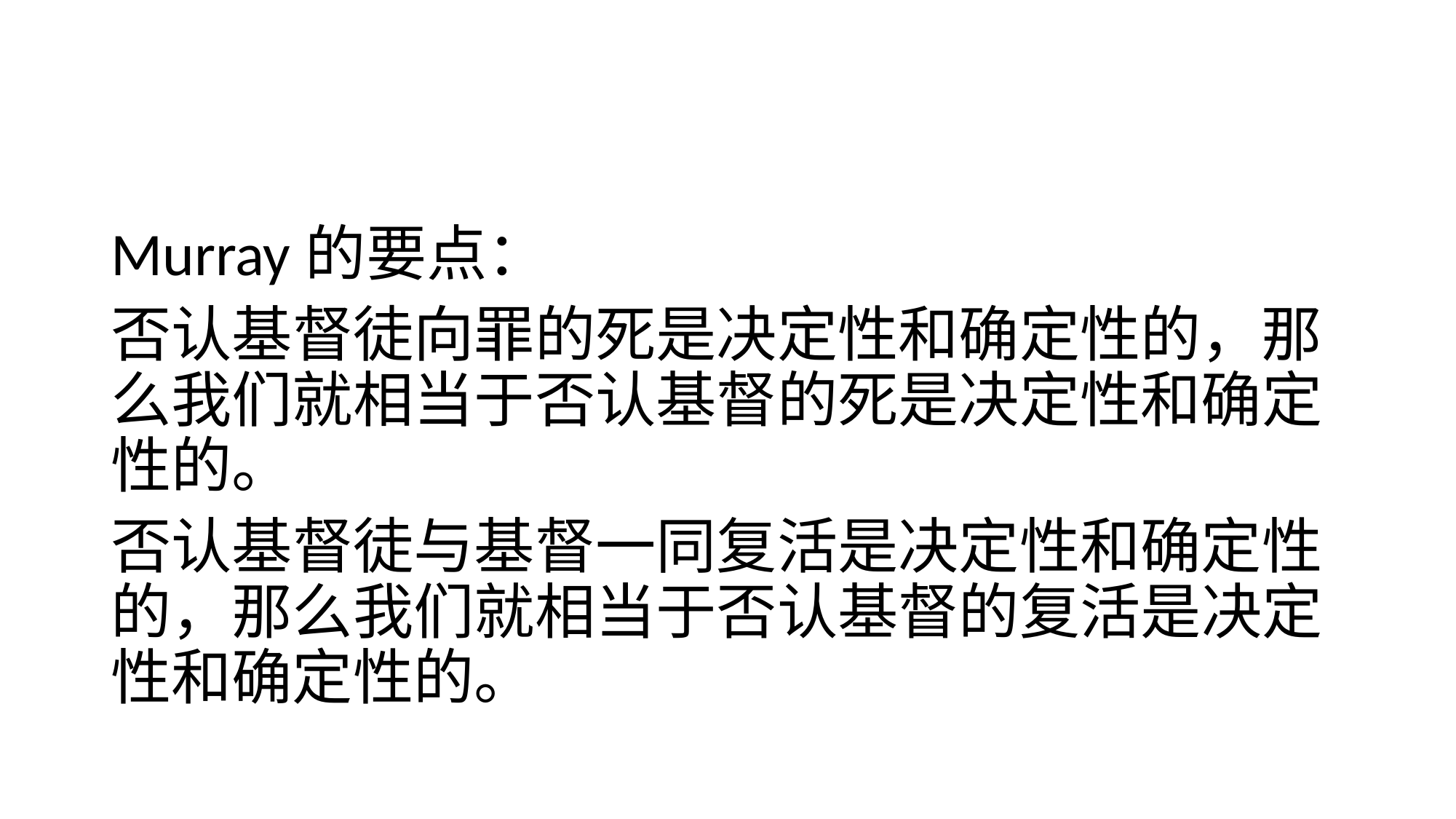

#
Murray的要点：
否认基督徒向罪的死是决定性和确定性的，那么我们就相当于否认基督的死是决定性和确定性的。
否认基督徒与基督一同复活是决定性和确定性的，那么我们就相当于否认基督的复活是决定性和确定性的。